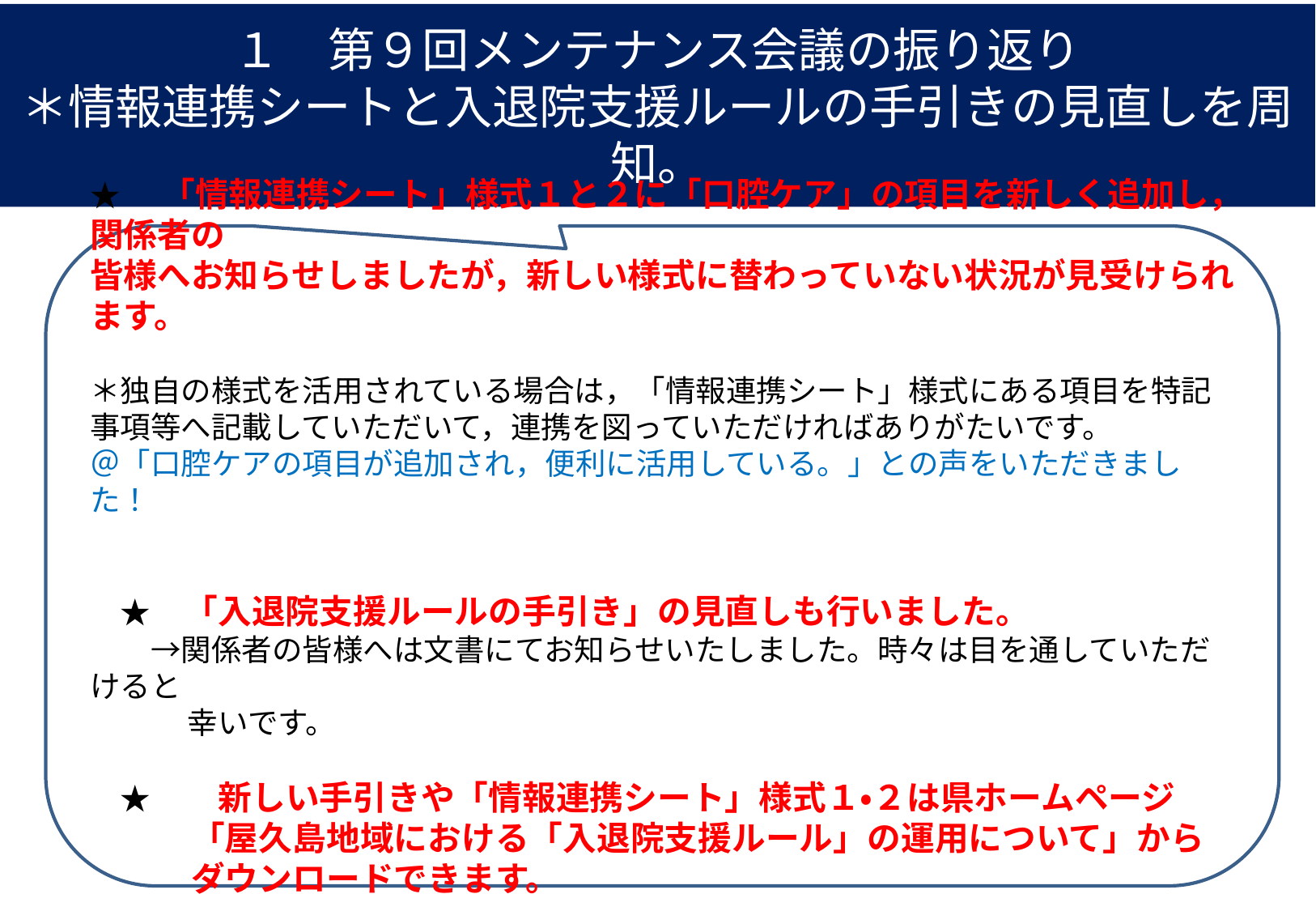

# １　第９回メンテナンス会議の振り返り ＊情報連携シートと入退院支援ルールの手引きの見直しを周知。
★　「情報連携シート」様式１と２に「口腔ケア」の項目を新しく追加し，関係者の
皆様へお知らせしましたが，新しい様式に替わっていない状況が見受けられます。

＊独自の様式を活用されている場合は，「情報連携シート」様式にある項目を特記事項等へ記載していただいて，連携を図っていただければありがたいです。
＠「口腔ケアの項目が追加され，便利に活用している。」との声をいただきました！

　★　「入退院支援ルールの手引き」の見直しも行いました。
　　→関係者の皆様へは文書にてお知らせいたしました。時々は目を通していただけると
　　　 幸いです。

　★　　 新しい手引きや「情報連携シート」様式１・２は県ホームページ
　　　「屋久島地域における「入退院支援ルール」の運用について」から
　　　ダウンロードできます。